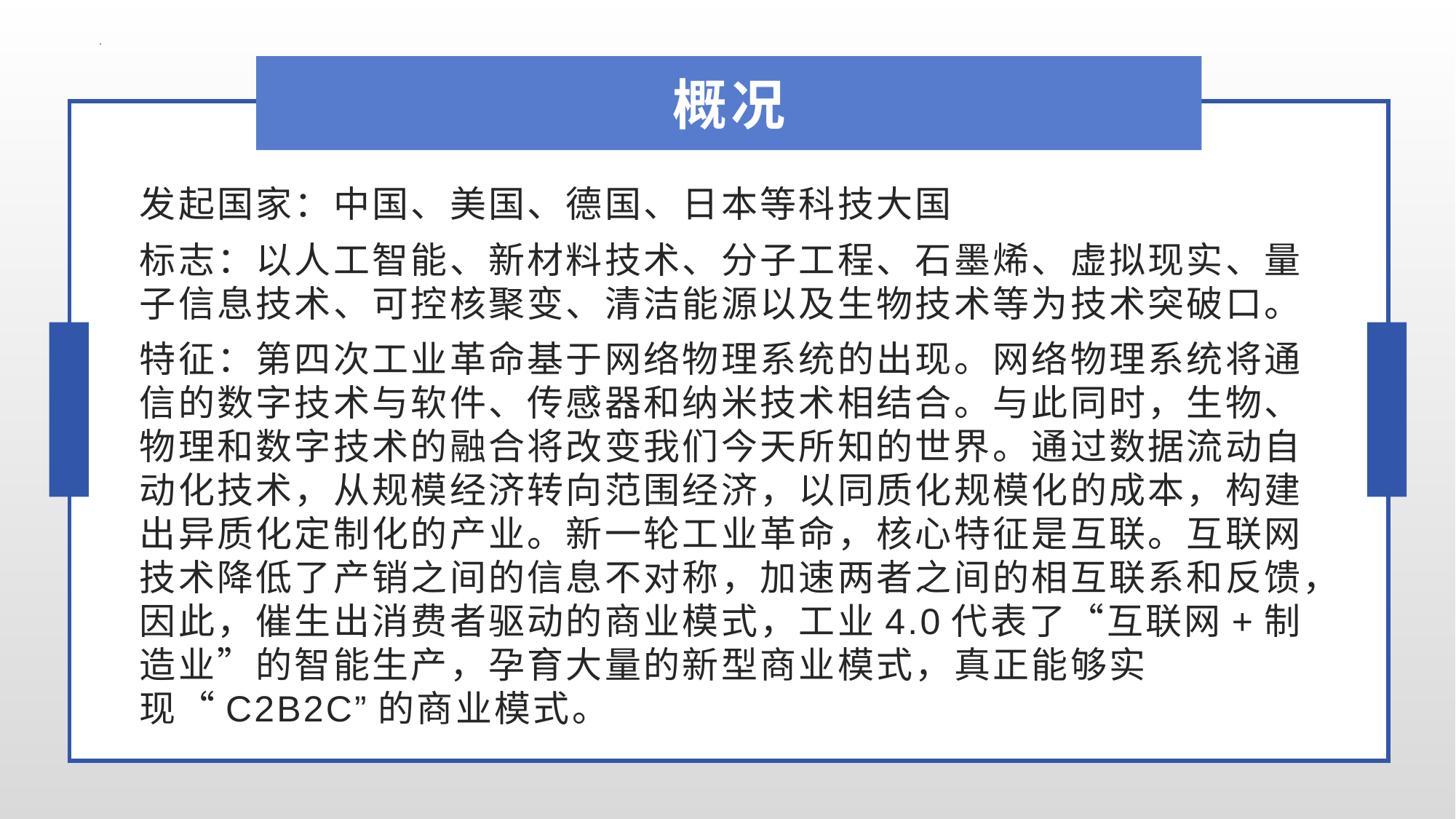

概况

发起国家：中国、美国、德国、日本等科技大国
标志：以人工智能、新材料技术、分子工程、石墨烯、虚拟现实、量子信息技术、可控核聚变、清洁能源以及生物技术等为技术突破口。
特征：第四次工业革命基于网络物理系统的出现。网络物理系统将通信的数字技术与软件、传感器和纳米技术相结合。与此同时，生物、物理和数字技术的融合将改变我们今天所知的世界。通过数据流动自动化技术，从规模经济转向范围经济，以同质化规模化的成本，构建出异质化定制化的产业。新一轮工业革命，核心特征是互联。互联网技术降低了产销之间的信息不对称，加速两者之间的相互联系和反馈，因此，催生出消费者驱动的商业模式，工业4.0代表了“互联网+制造业”的智能生产，孕育大量的新型商业模式，真正能够实现“C2B2C”的商业模式。